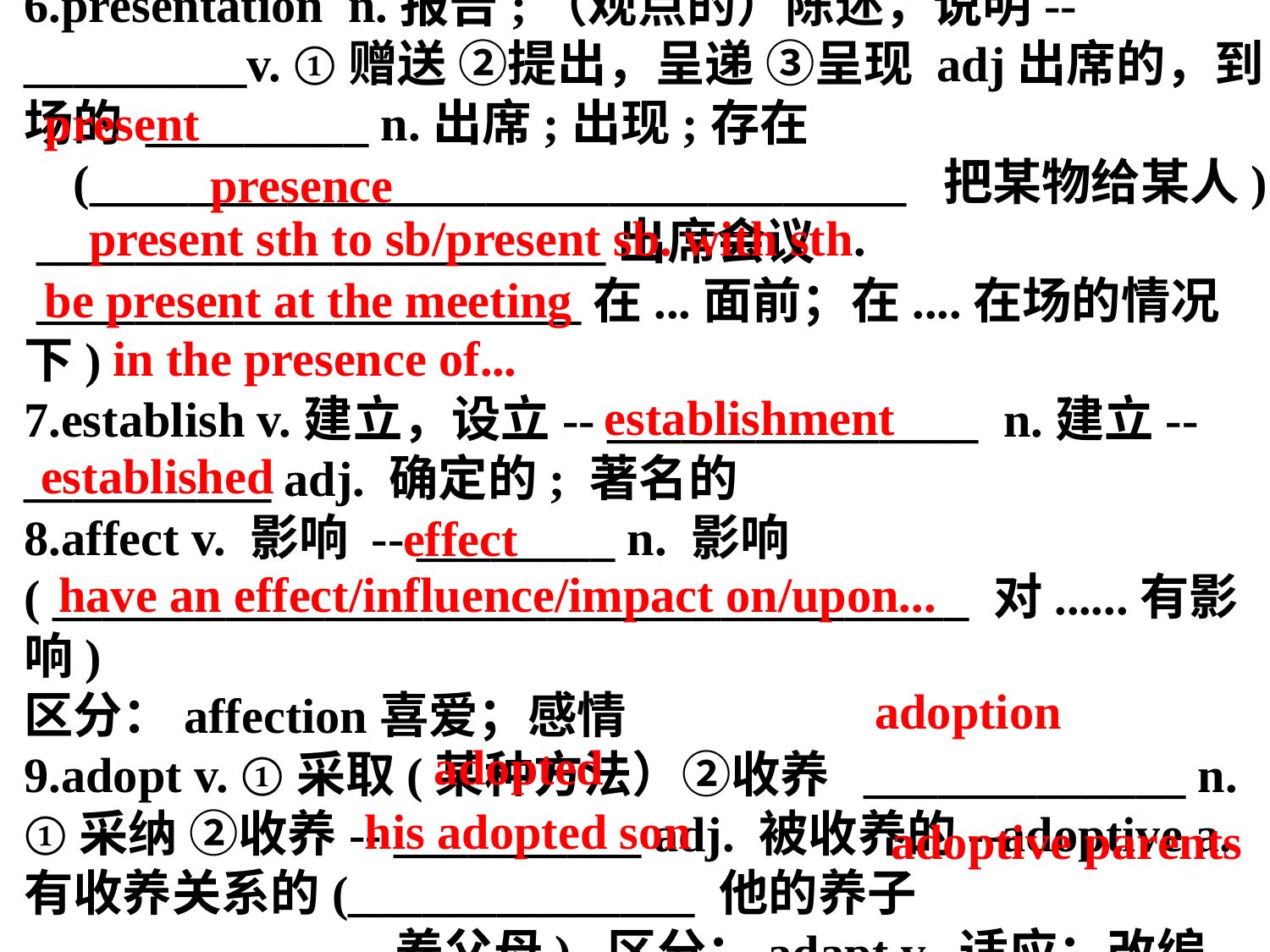

6.presentation  n.报告;（观点的）陈述，说明-- _________v. ①赠送 ②提出，呈递 ③呈现 adj出席的，到场的 _________ n.出席;出现;存在
    (_________________________________  把某物给某人)
 _______________________出席会议
 ______________________在...面前；在....在场的情况下)
7.establish v.建立，设立-- _______________  n.建立-- __________ adj. 确定的; 著名的
8.affect v. 影响 -- ________ n. 影响 ( _____________________________________ 对......有影响)
区分：affection喜爱；感情
9.adopt v. ①采取(某种方法）②收养  _____________ n. ①采纳 ②收养-- __________ adj. 被收养的--adoptive a.有收养关系的(______________ 他的养子______________ 养父母)  区分：adapt v. 适应；改编

present
presence
present sth to sb/present sb. with sth.
be present at the meeting
in the presence of...
establishment
established
effect
have an effect/influence/impact on/upon...
adoption
adopted
his adopted son
adoptive parents